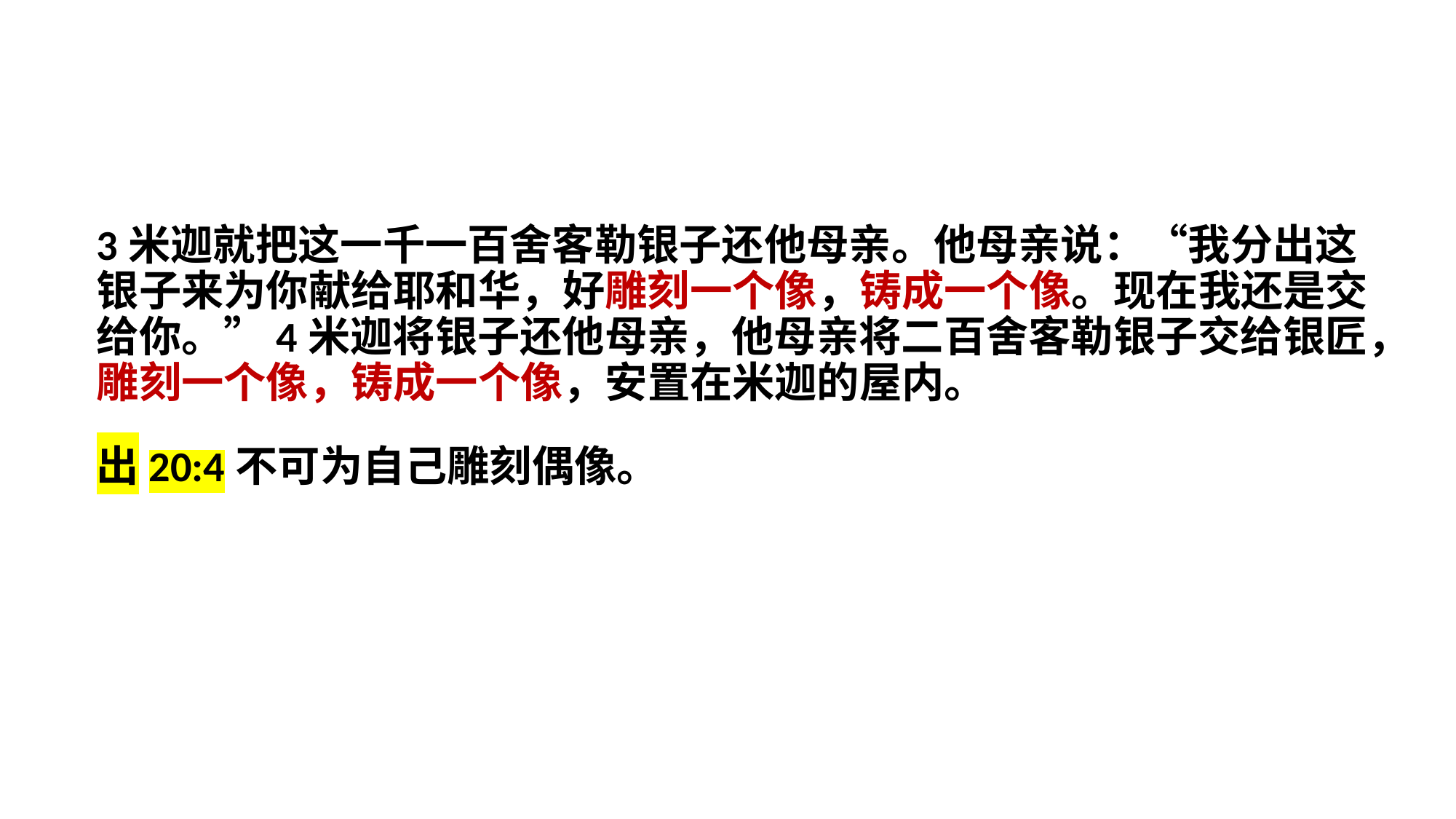

3米迦就把这一千一百舍客勒银子还他母亲。他母亲说：“我分出这银子来为你献给耶和华，好雕刻一个像，铸成一个像。现在我还是交给你。”4米迦将银子还他母亲，他母亲将二百舍客勒银子交给银匠，雕刻一个像，铸成一个像，安置在米迦的屋内。

出20:4不可为自己雕刻偶像。